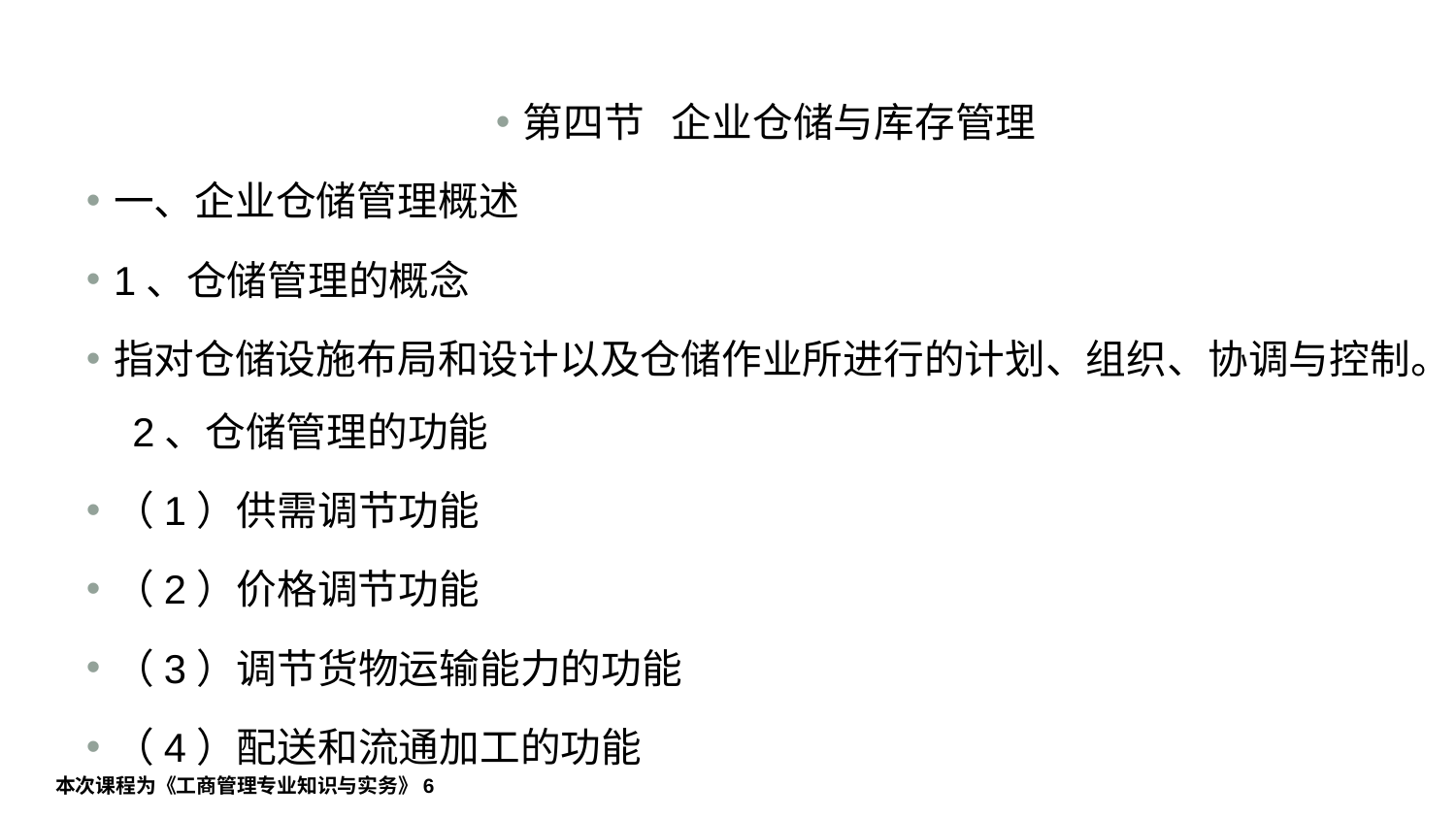

#
第四节   企业仓储与库存管理
一、企业仓储管理概述
1、仓储管理的概念
指对仓储设施布局和设计以及仓储作业所进行的计划、组织、协调与控制。 2、仓储管理的功能
（1）供需调节功能
（2）价格调节功能
（3）调节货物运输能力的功能
（4）配送和流通加工的功能